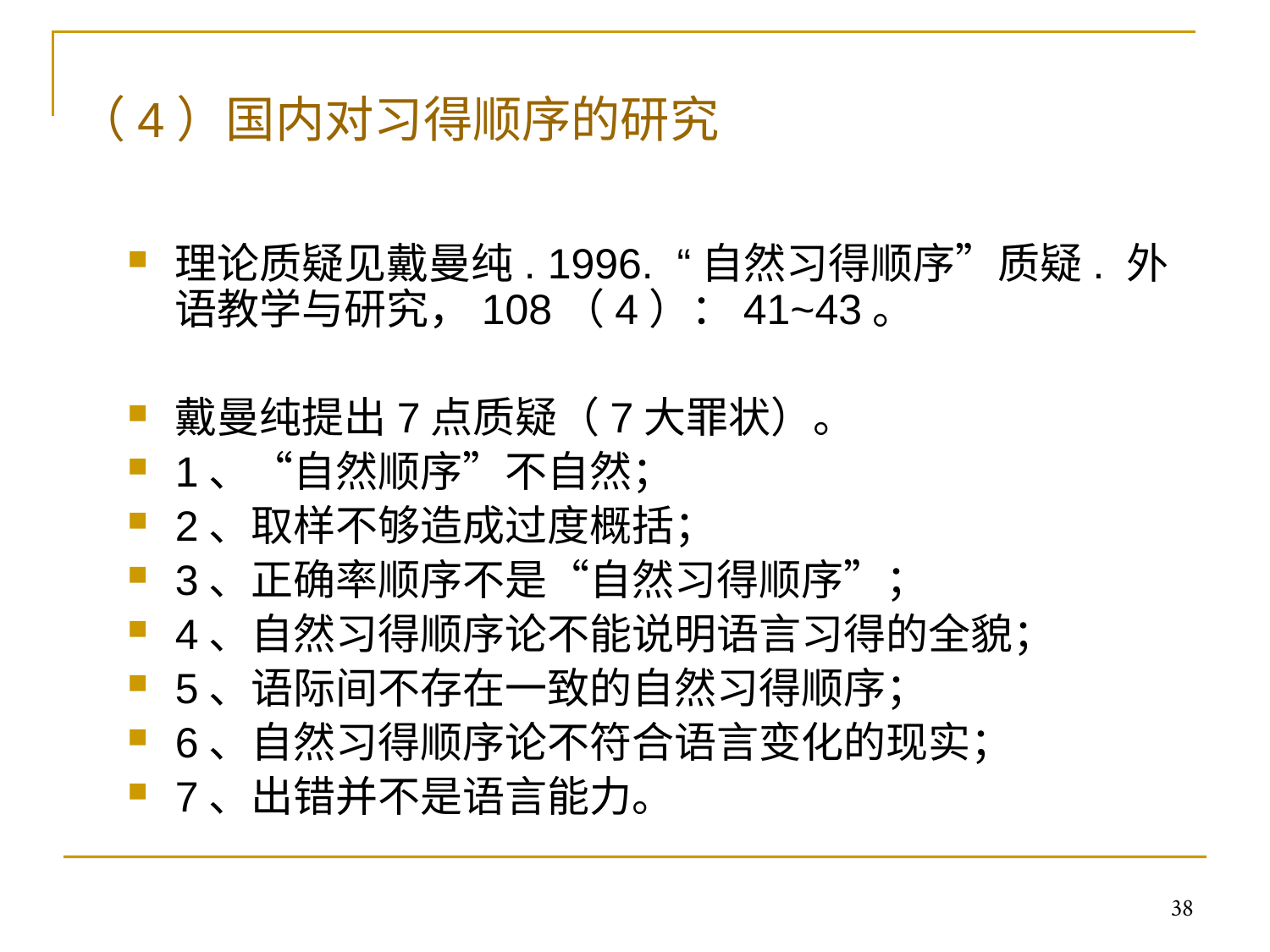

# （4）国内对习得顺序的研究
理论质疑见戴曼纯. 1996.  “自然习得顺序”质疑. 外语教学与研究，108（4）：41~43。

戴曼纯提出7点质疑（7大罪状）。
1、“自然顺序”不自然；
2、取样不够造成过度概括；
3、正确率顺序不是“自然习得顺序”；
4、自然习得顺序论不能说明语言习得的全貌；
5、语际间不存在一致的自然习得顺序；
6、自然习得顺序论不符合语言变化的现实；
7、出错并不是语言能力。
38